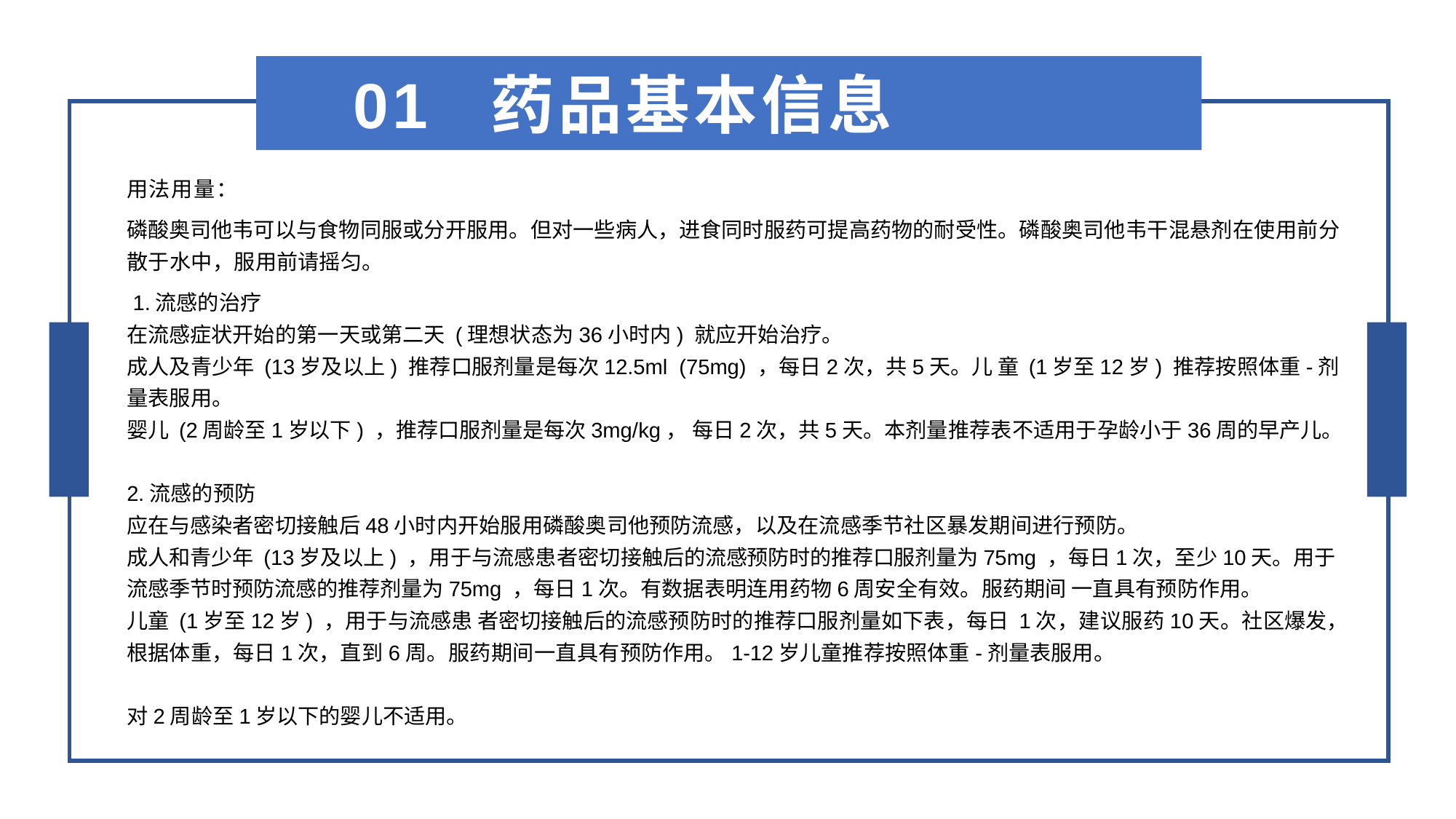

01  药品基本信息

用法用量：
磷酸奥司他韦可以与食物同服或分开服用。但对一些病人，进食同时服药可提高药物的耐受性。磷酸奥司他韦干混悬剂在使用前分散于水中，服用前请摇匀。
 1.流感的治疗
在流感症状开始的第一天或第二天 (理想状态为36小时内) 就应开始治疗。
成人及青少年 (13岁及以上) 推荐口服剂量是每次12.5ml  (75mg) ，每日2次，共5天。儿 童 (1岁至12岁) 推荐按照体重-剂量表服用。
婴儿 (2周龄至1岁以下) ，推荐口服剂量是每次3mg/kg， 每日2次，共5天。本剂量推荐表不适用于孕龄小于36周的早产儿。

2.流感的预防
应在与感染者密切接触后48小时内开始服用磷酸奥司他预防流感，以及在流感季节社区暴发期间进行预防。
成人和青少年 (13岁及以上) ，用于与流感患者密切接触后的流感预防时的推荐口服剂量为75mg ，每日1次，至少10天。用于流感季节时预防流感的推荐剂量为75mg ，每日1次。有数据表明连用药物6周安全有效。服药期间 一直具有预防作用。
儿童 (1岁至12岁) ，用于与流感患 者密切接触后的流感预防时的推荐口服剂量如下表，每日 1次，建议服药10天。社区爆发，根据体重，每日1次，直到6周。服药期间一直具有预防作用。1-12岁儿童推荐按照体重-剂量表服用。

对2周龄至1岁以下的婴儿不适用。